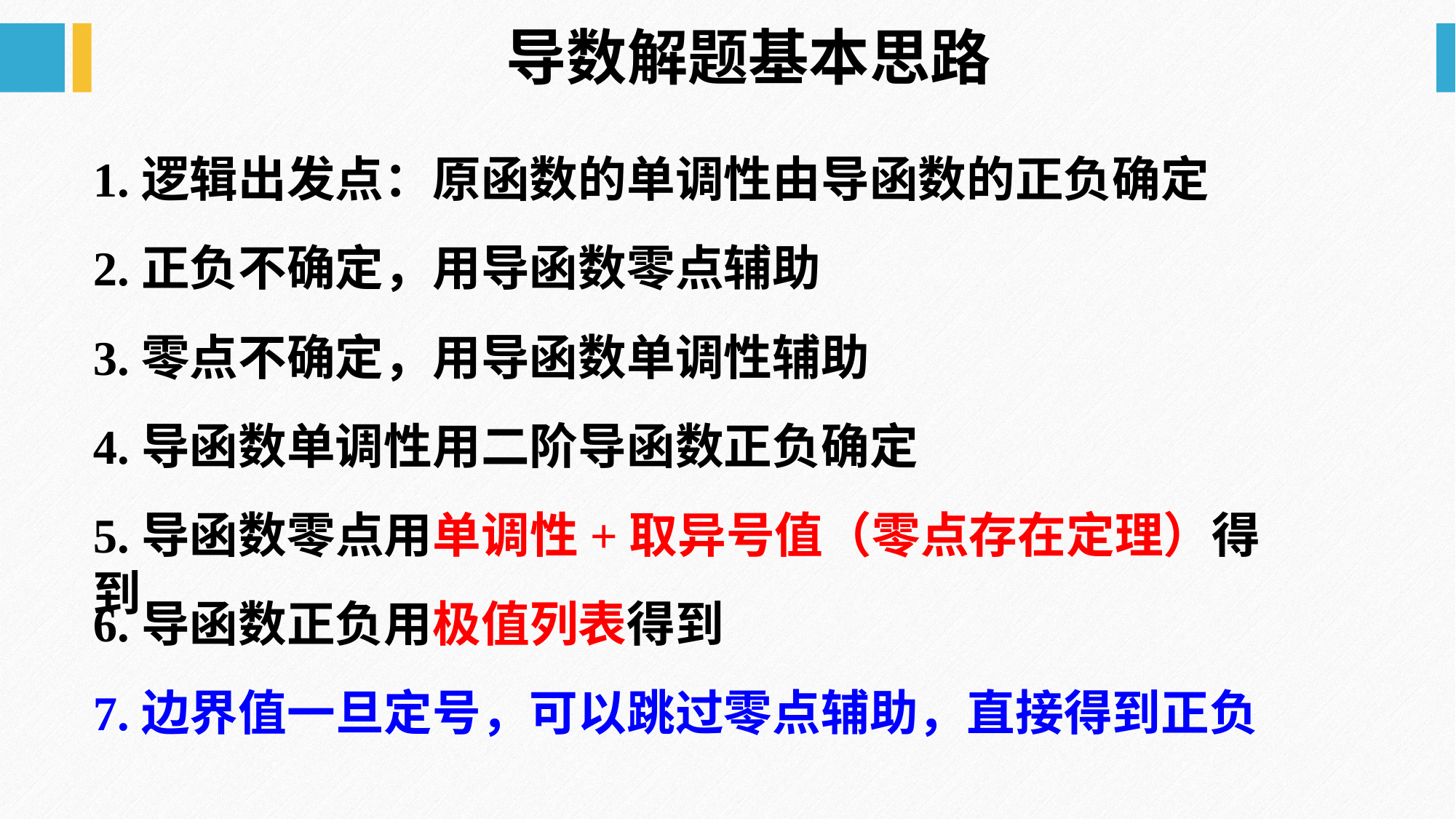

导数解题基本思路
1.逻辑出发点：原函数的单调性由导函数的正负确定
2.正负不确定，用导函数零点辅助
3.零点不确定，用导函数单调性辅助
4.导函数单调性用二阶导函数正负确定
5.导函数零点用单调性+取异号值（零点存在定理）得到
6.导函数正负用极值列表得到
7.边界值一旦定号，可以跳过零点辅助，直接得到正负